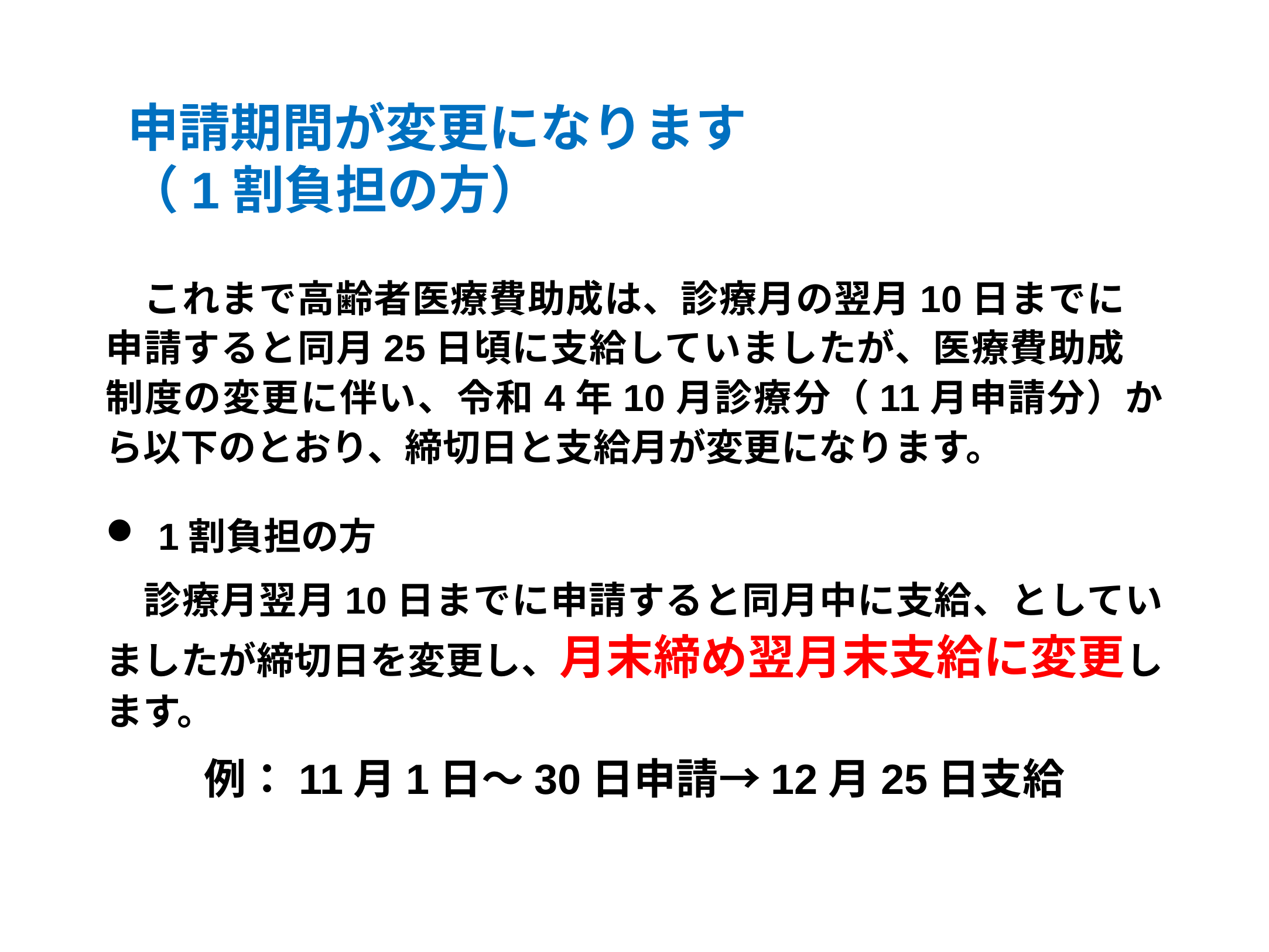

申請期間が変更になります
（1割負担の方）
　これまで高齢者医療費助成は、診療月の翌月10日までに　申請すると同月25日頃に支給していましたが、医療費助成　制度の変更に伴い、令和4年10月診療分（11月申請分）から以下のとおり、締切日と支給月が変更になります。

1割負担の方
　診療月翌月10日までに申請すると同月中に支給、としていましたが締切日を変更し、月末締め翌月末支給に変更します。
例：11月1日～30日申請→12月25日支給